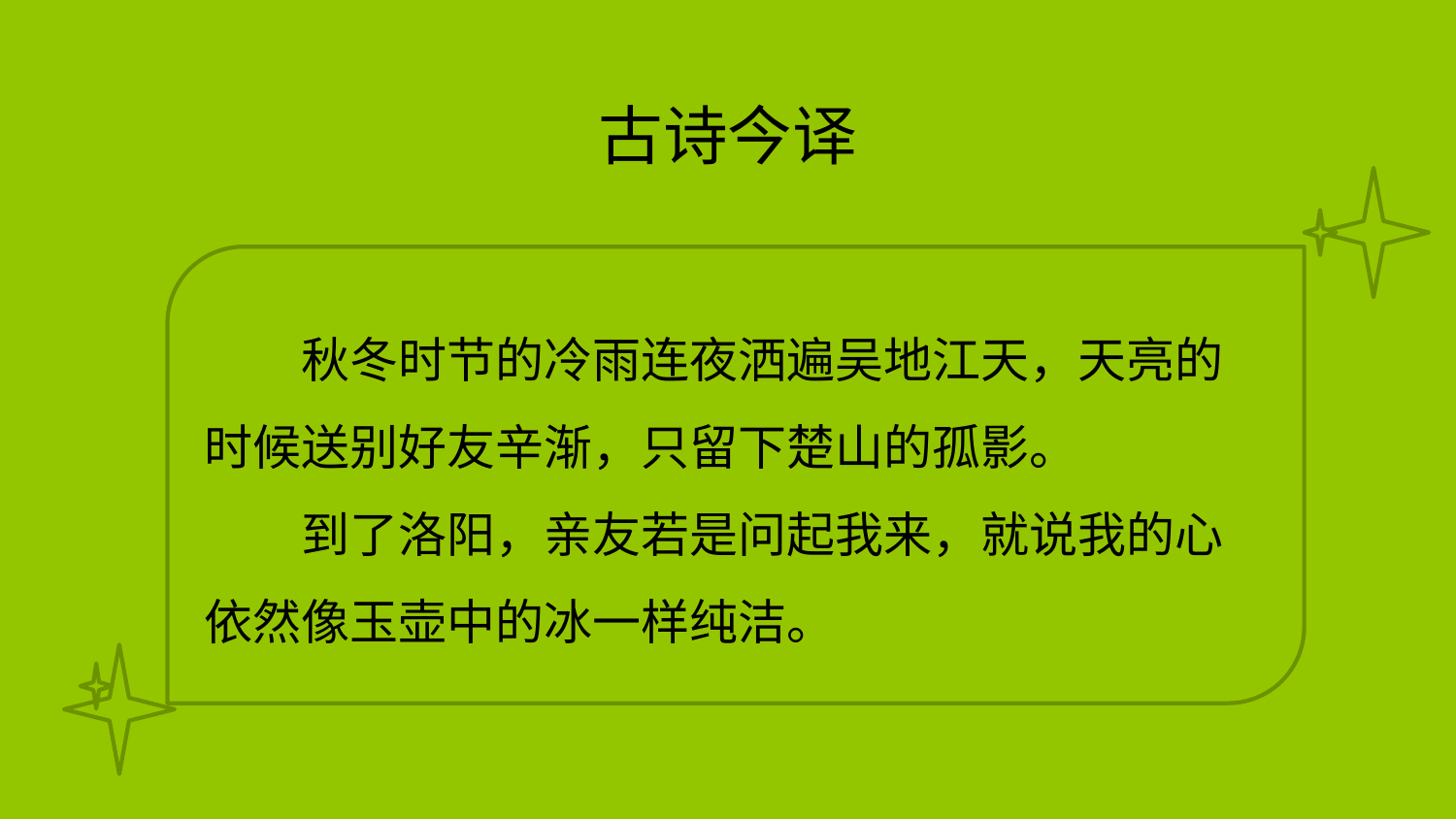

古诗今译

秋冬时节的冷雨连夜洒遍吴地江天，天亮的时候送别好友辛渐，只留下楚山的孤影。
到了洛阳，亲友若是问起我来，就说我的心依然像玉壶中的冰一样纯洁。